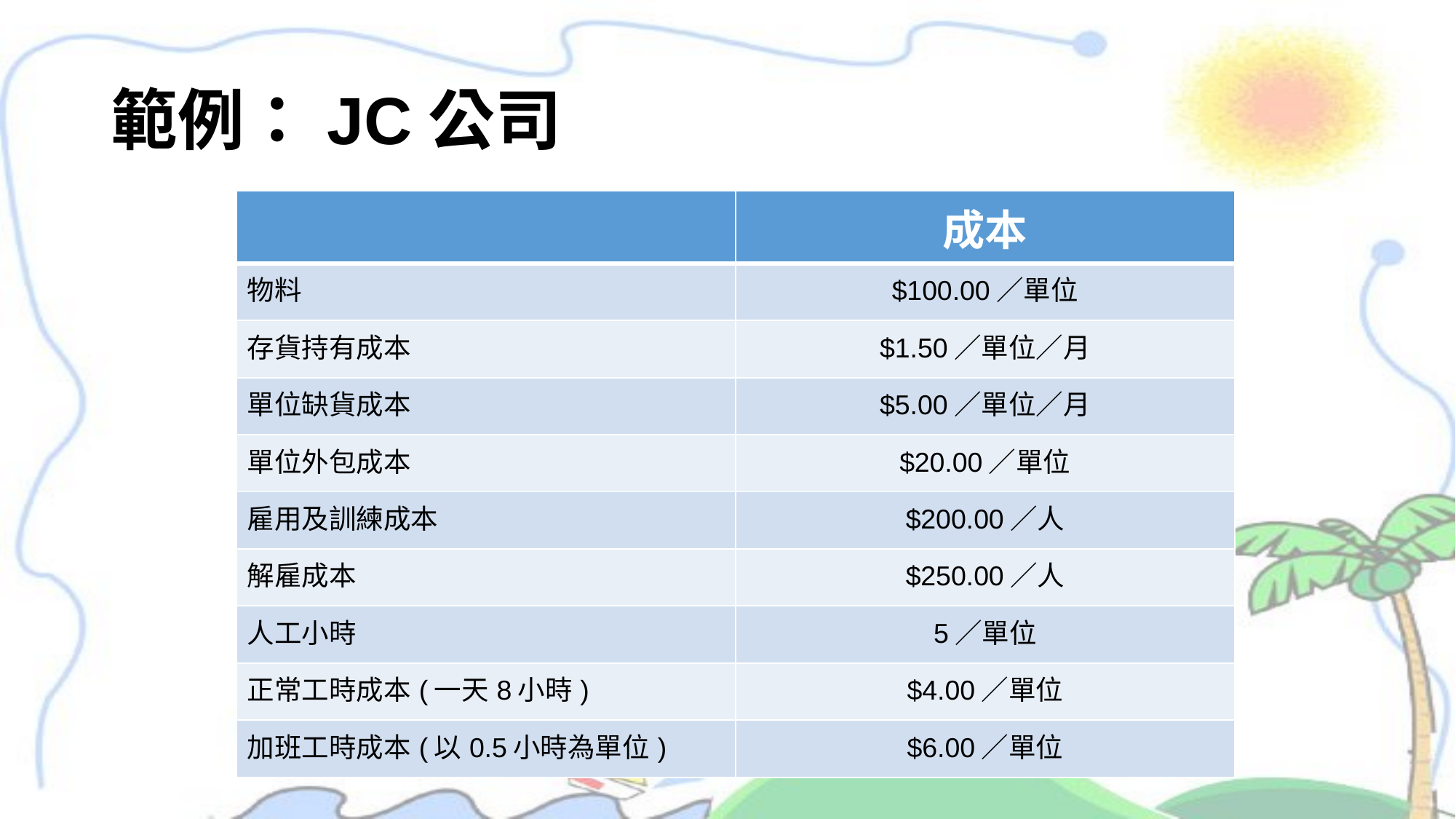

# 範例：JC公司
|  | 成本 |
| --- | --- |
| 物料 | $100.00／單位 |
| 存貨持有成本 | $1.50／單位／月 |
| 單位缺貨成本 | $5.00／單位／月 |
| 單位外包成本 | $20.00／單位 |
| 雇用及訓練成本 | $200.00／人 |
| 解雇成本 | $250.00／人 |
| 人工小時 | 5／單位 |
| 正常工時成本(一天8小時) | $4.00／單位 |
| 加班工時成本(以0.5小時為單位) | $6.00／單位 |